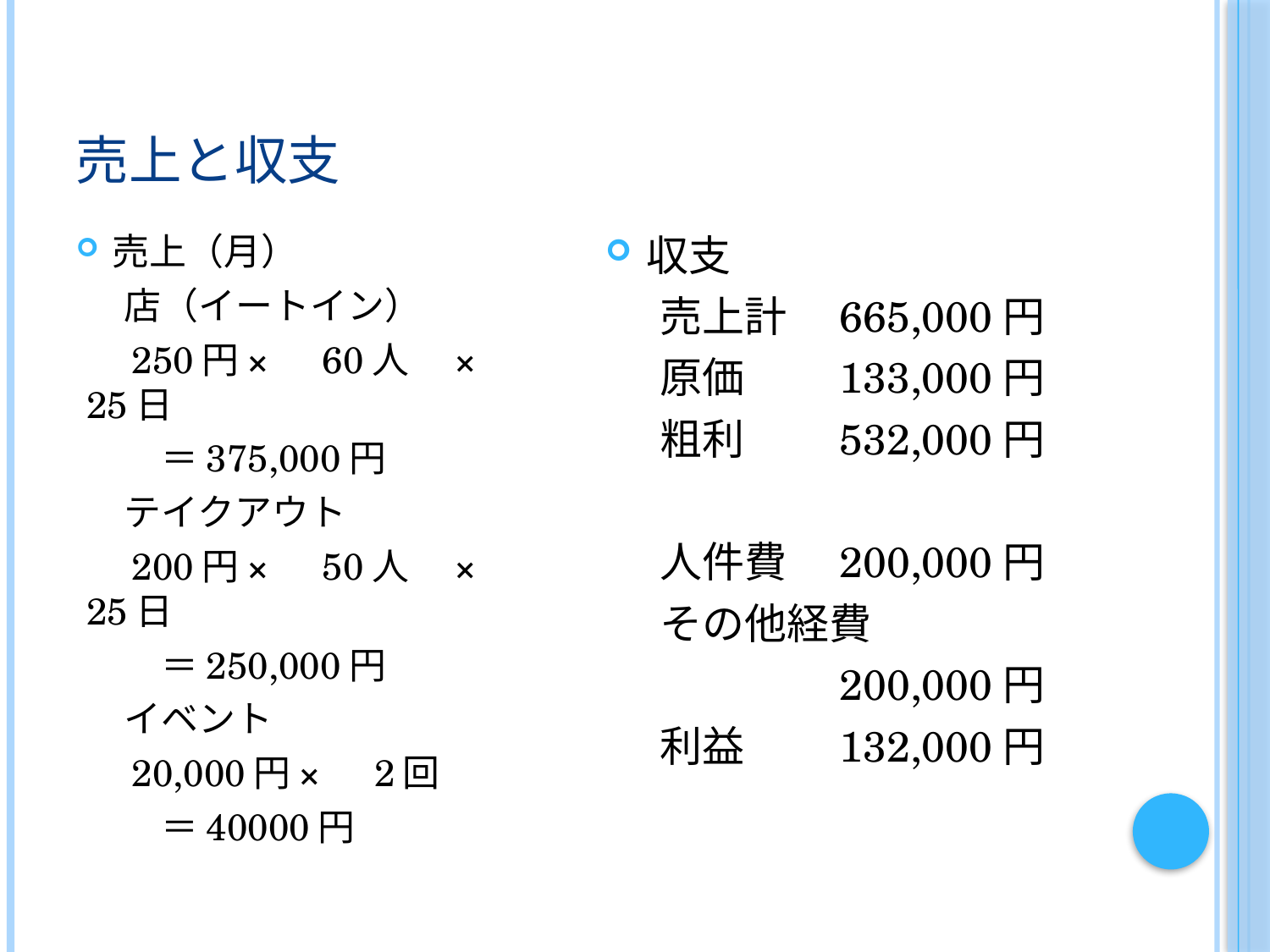

# 売上と収支
売上（月）
　店（イートイン）
　250円×　60人　×　25日
　　＝375,000円
　テイクアウト
　200円×　50人　×　25日
　　＝250,000円
　イベント
　20,000円×　2回
　　＝40000円
収支
　売上計　665,000円
　原価　　133,000円
　粗利　　532,000円

　人件費　200,000円
　その他経費
　　　　　200,000円
　利益　　132,000円